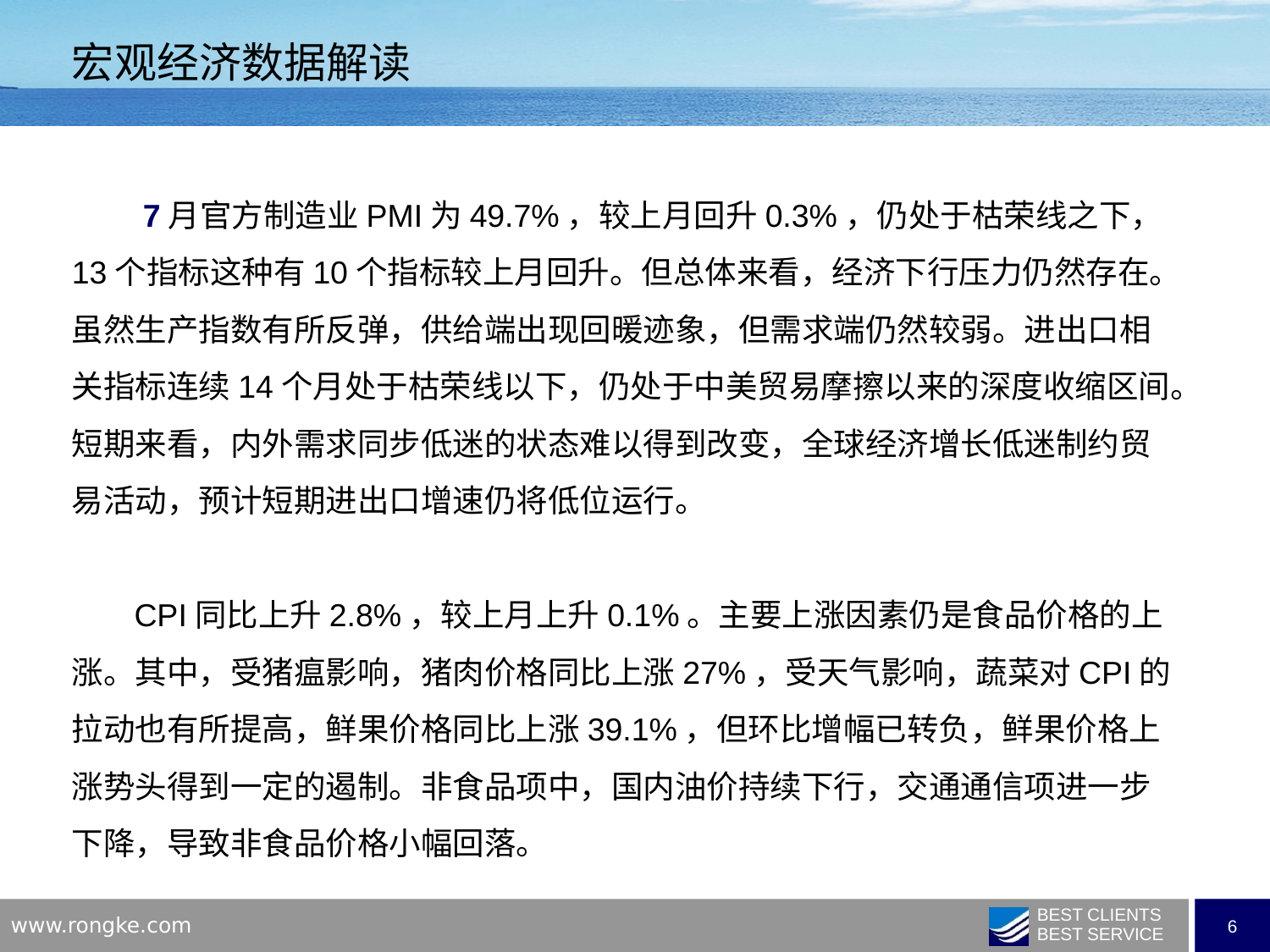

宏观经济数据解读

        7月官方制造业PMI为49.7%，较上月回升0.3%，仍处于枯荣线之下，13个指标这种有10个指标较上月回升。但总体来看，经济下行压力仍然存在。虽然生产指数有所反弹，供给端出现回暖迹象，但需求端仍然较弱。进出口相关指标连续14个月处于枯荣线以下，仍处于中美贸易摩擦以来的深度收缩区间。短期来看，内外需求同步低迷的状态难以得到改变，全球经济增长低迷制约贸易活动，预计短期进出口增速仍将低位运行。

       CPI同比上升2.8%，较上月上升0.1%。主要上涨因素仍是食品价格的上涨。其中，受猪瘟影响，猪肉价格同比上涨27%，受天气影响，蔬菜对CPI的拉动也有所提高，鲜果价格同比上涨39.1%，但环比增幅已转负，鲜果价格上涨势头得到一定的遏制。非食品项中，国内油价持续下行，交通通信项进一步下降，导致非食品价格小幅回落。